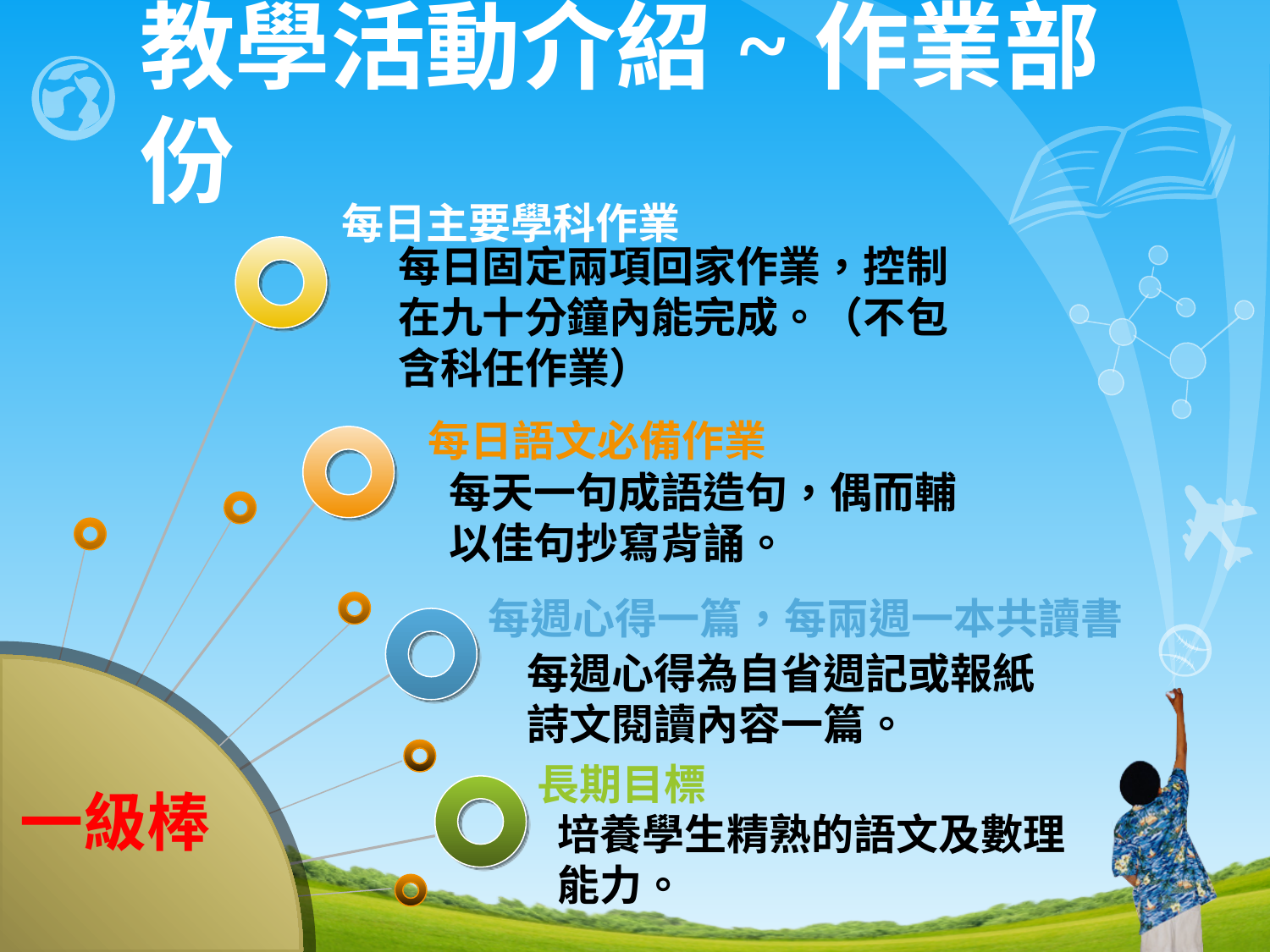

# 教學活動介紹~作業部份
每日主要學科作業
每日固定兩項回家作業，控制在九十分鐘內能完成。（不包含科任作業）

每日語文必備作業

每天一句成語造句，偶而輔以佳句抄寫背誦。

每週心得一篇，每兩週一本共讀書

每週心得為自省週記或報紙詩文閱讀內容一篇。

長期目標

一級棒
培養學生精熟的語文及數理能力。

www.themegallery.com